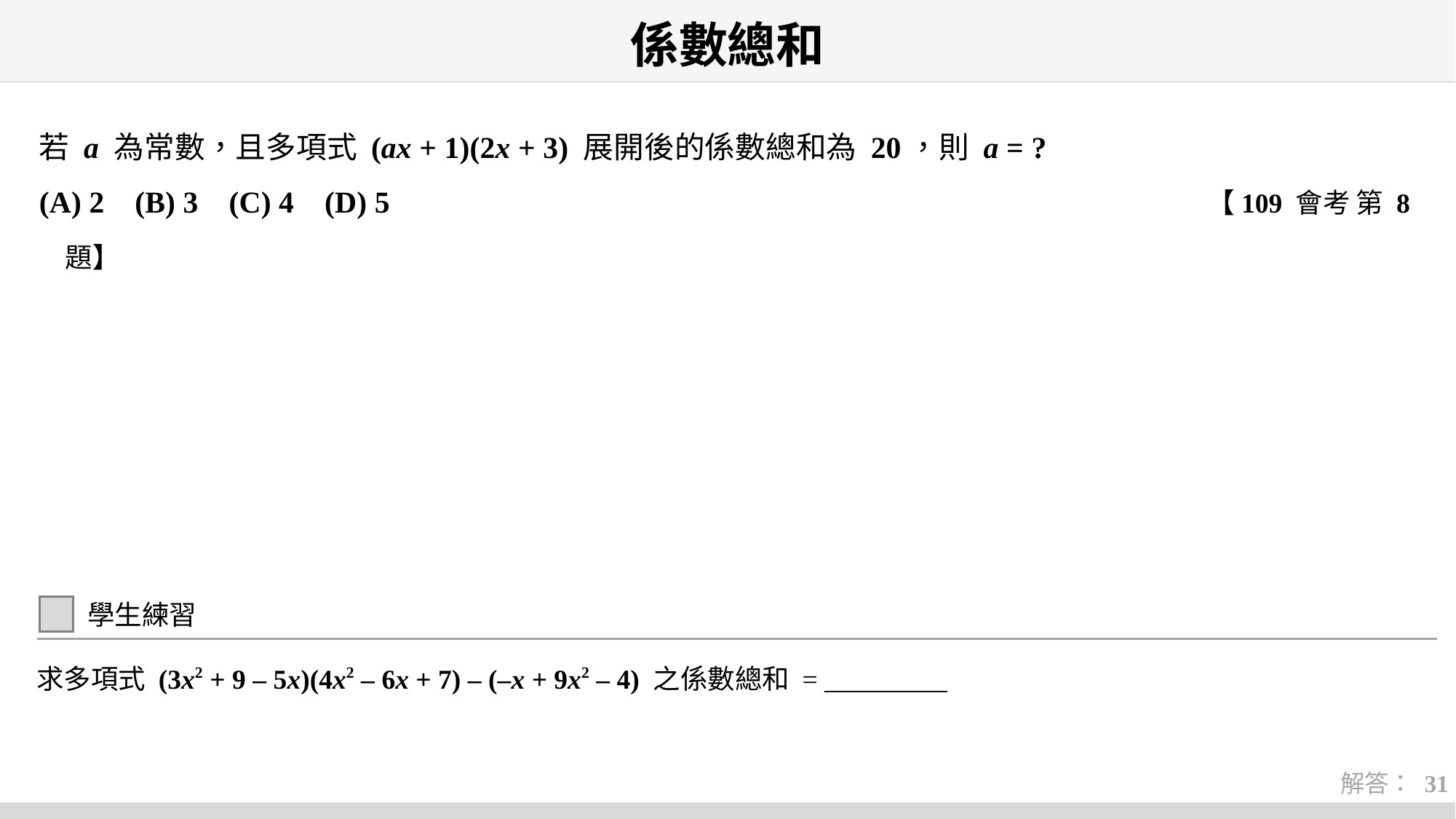

# 係數總和
若 a 為常數，且多項式 (ax + 1)(2x + 3) 展開後的係數總和為 20，則 a = ?
(A) 2    (B) 3    (C) 4    (D) 5                                                                                                          【109 會考 第 8 題】
學生練習

求多項式 (3x2 + 9 – 5x)(4x2 – 6x + 7) – (–x + 9x2 – 4) 之係數總和 = _________

解答： 31